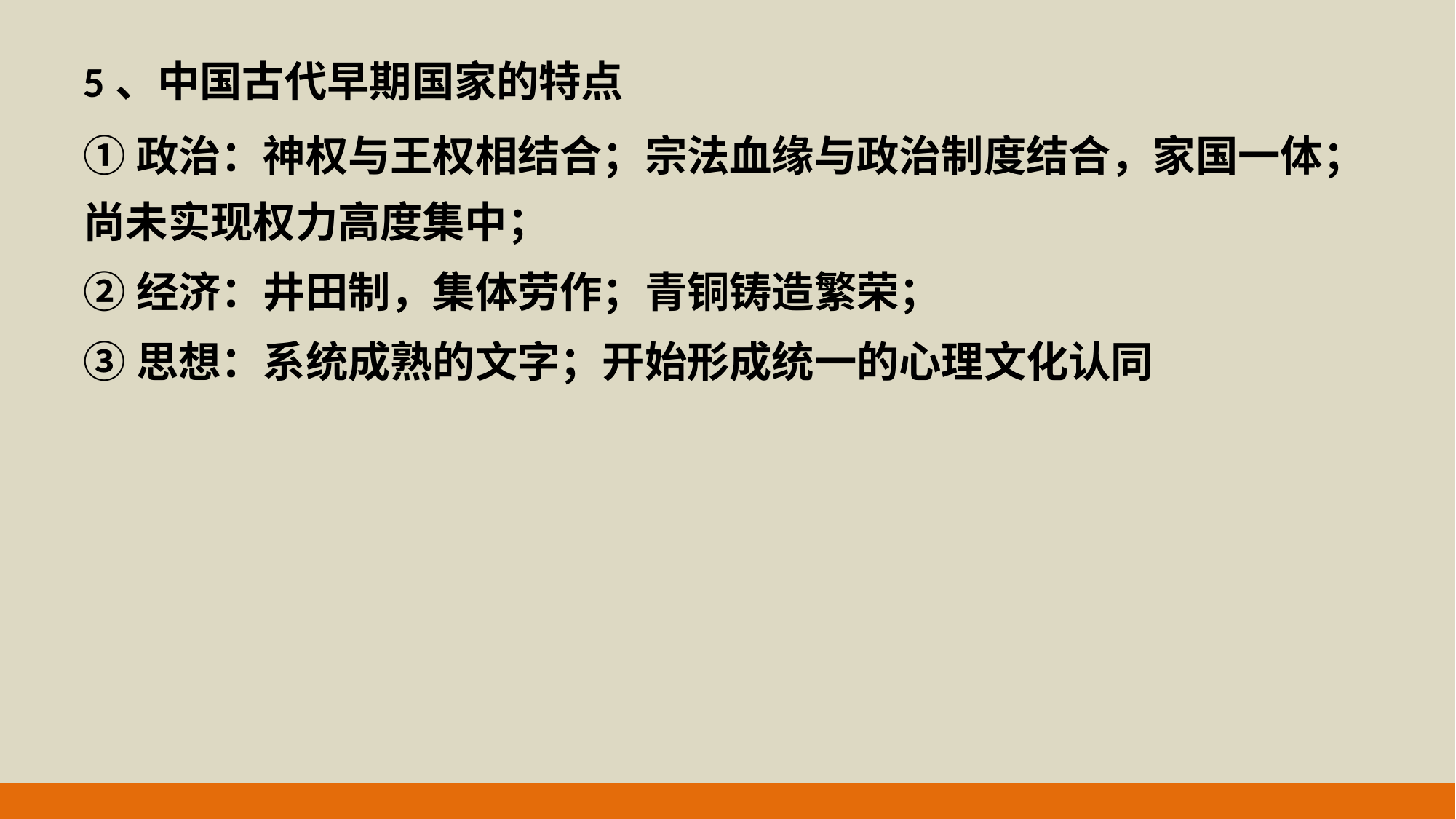

5、中国古代早期国家的特点
①政治：神权与王权相结合；宗法血缘与政治制度结合，家国一体；尚未实现权力高度集中；
②经济：井田制，集体劳作；青铜铸造繁荣；
③思想：系统成熟的文字；开始形成统一的心理文化认同